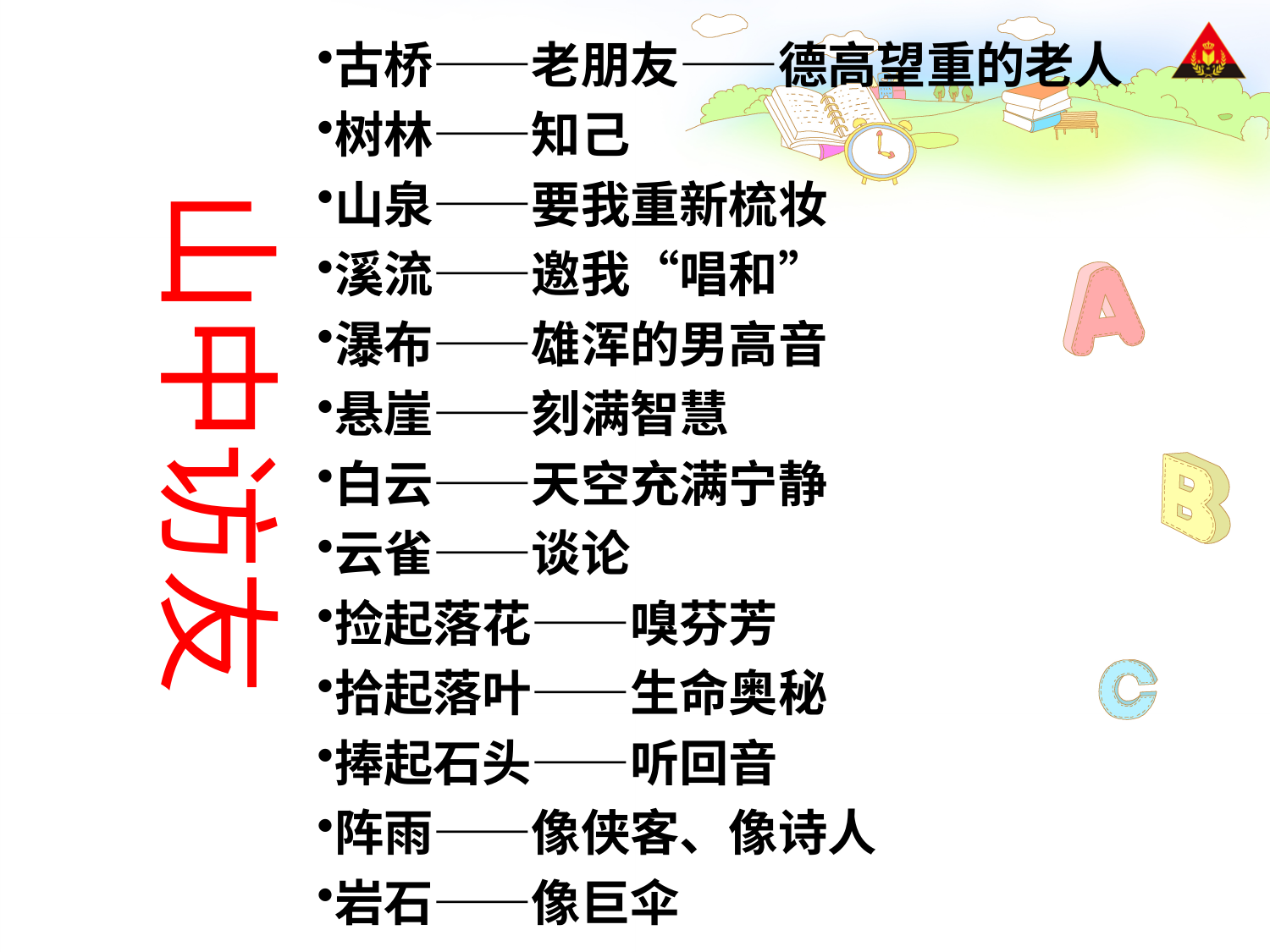

古桥——老朋友——德高望重的老人
树林——知己
山泉——要我重新梳妆
溪流——邀我“唱和”
瀑布——雄浑的男高音
悬崖——刻满智慧
白云——天空充满宁静
云雀——谈论
捡起落花——嗅芬芳
拾起落叶——生命奥秘
捧起石头——听回音
阵雨——像侠客、像诗人
岩石——像巨伞
山中访友